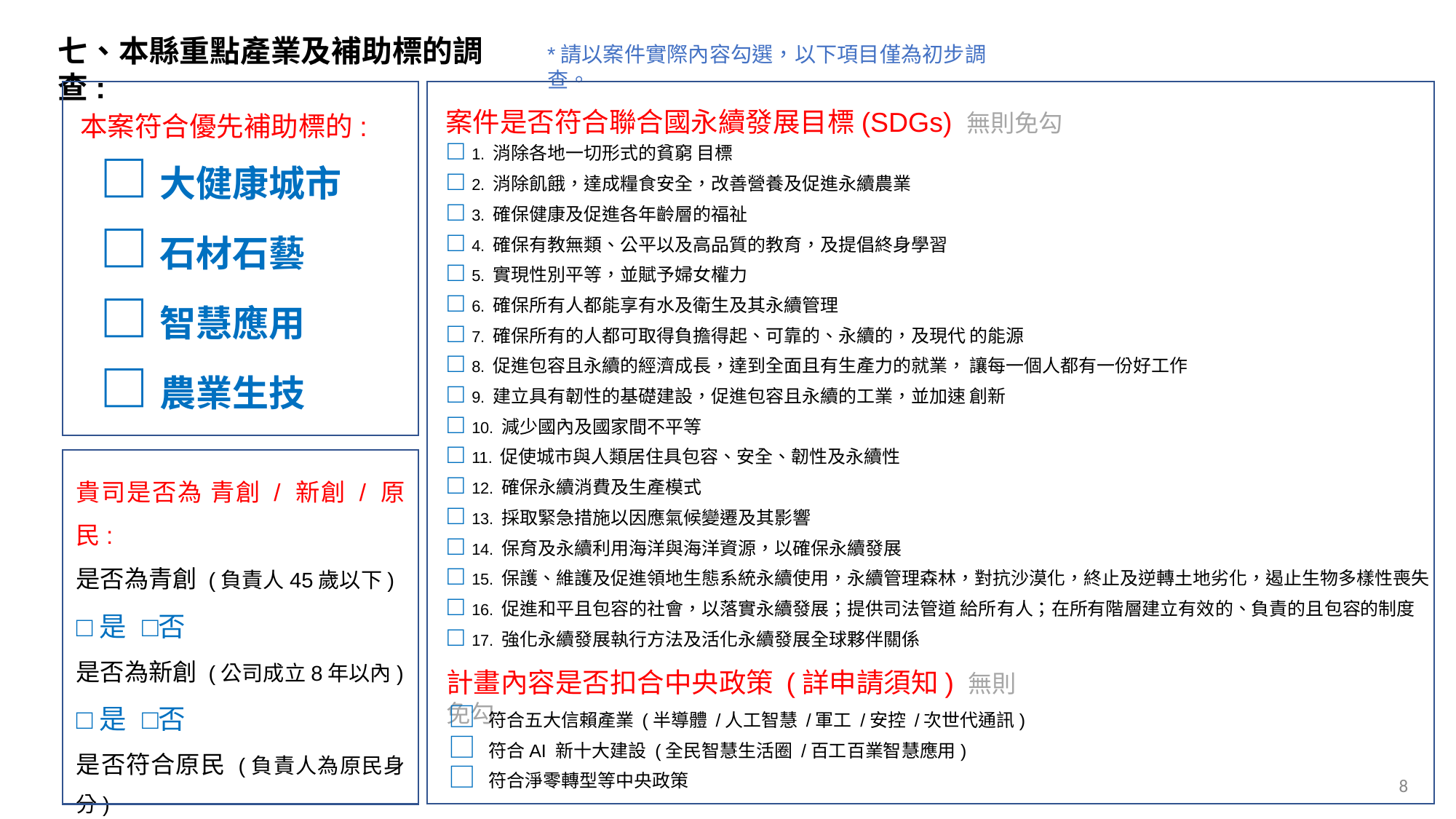

七、本縣重點產業及補助標的調查:
*請以案件實際內容勾選，以下項目僅為初步調查。
本案符合優先補助標的:

案件是否符合聯合國永續發展目標(SDGs) 無則免勾
□ 1. 消除各地一切形式的貧窮 目標
□ 2. 消除飢餓，達成糧食安全，改善營養及促進永續農業
□ 3. 確保健康及促進各年齡層的福祉
□ 4. 確保有教無類、公平以及高品質的教育，及提倡終身學習
□ 5. 實現性別平等，並賦予婦女權力
□ 6. 確保所有人都能享有水及衛生及其永續管理
□ 7. 確保所有的人都可取得負擔得起、可靠的、永續的，及現代 的能源
□ 8. 促進包容且永續的經濟成長，達到全面且有生產力的就業， 讓每一個人都有一份好工作
□ 9. 建立具有韌性的基礎建設，促進包容且永續的工業，並加速 創新
□ 10. 減少國內及國家間不平等
□ 11. 促使城市與人類居住具包容、安全、韌性及永續性
□ 12. 確保永續消費及生產模式
□ 13. 採取緊急措施以因應氣候變遷及其影響
□ 14. 保育及永續利用海洋與海洋資源，以確保永續發展
□ 15. 保護、維護及促進領地生態系統永續使用，永續管理森林，對抗沙漠化，終止及逆轉土地劣化，遏止生物多樣性喪失
□ 16. 促進和平且包容的社會，以落實永續發展；提供司法管道 給所有人；在所有階層建立有效的、負責的且包容的制度
□ 17. 強化永續發展執行方法及活化永續發展全球夥伴關係
□大健康城市
□石材石藝
□智慧應用
□農業生技

貴司是否為 青創 / 新創 / 原民:
是否為青創 (負責人45歲以下)
□是  □否
是否為新創 (公司成立8年以內)
□是  □否
是否符合原民 (負責人為原民身分)
□是  □否
計畫內容是否扣合中央政策 (詳申請須知) 無則免勾
□ 符合五大信賴產業 (半導體 /人工智慧 /軍工 /安控 /次世代通訊)
□ 符合AI 新十大建設 (全民智慧生活圈 /百工百業智慧應用)
□ 符合淨零轉型等中央政策
8